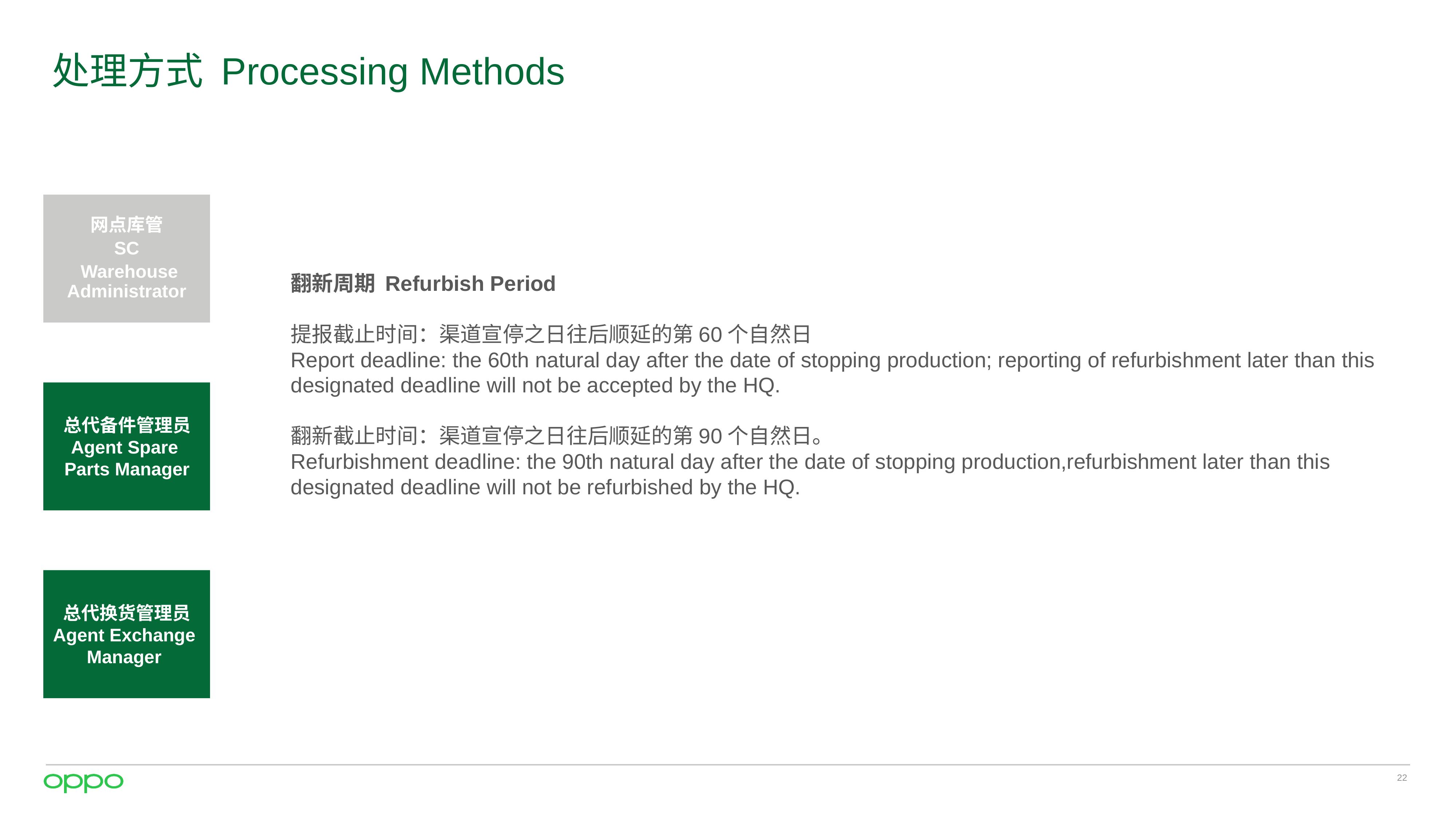

# 处理方式 Processing Methods

网点库管
SC
 Warehouse Administrator
翻新周期 Refurbish Period

提报截止时间：渠道宣停之日往后顺延的第60个自然日
Report deadline: the 60th natural day after the date of stopping production; reporting of refurbishment later than this designated deadline will not be accepted by the HQ.

翻新截止时间：渠道宣停之日往后顺延的第90个自然日。
Refurbishment deadline: the 90th natural day after the date of stopping production,refurbishment later than this designated deadline will not be refurbished by the HQ.

总代备件管理员
Agent Spare
Parts Manager

总代换货管理员
Agent Exchange
Manager